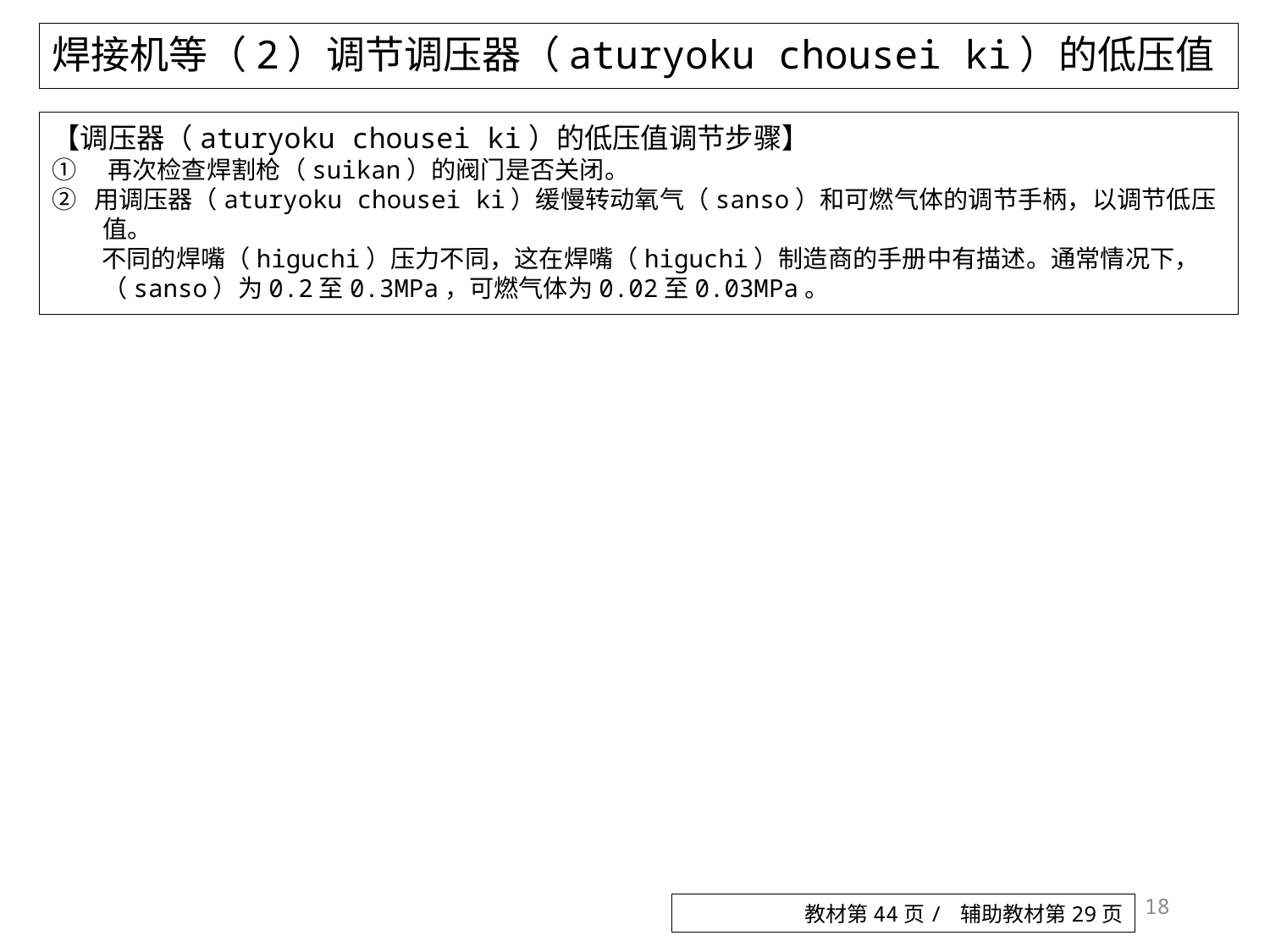

# 焊接机等（2）调节调压器（aturyoku chousei ki）的低压值
【调压器（aturyoku chousei ki）的低压值调节步骤】
①　再次检查焊割枪（suikan）的阀门是否关闭。
②  用调压器（aturyoku chousei ki）缓慢转动氧气（sanso）和可燃气体的调节手柄，以调节低压值。
　　不同的焊嘴（higuchi）压力不同，这在焊嘴（higuchi）制造商的手册中有描述。通常情况下，（sanso）为0.2至0.3MPa，可燃气体为0.02至0.03MPa。
18
教材第44页/ 辅助教材第29页